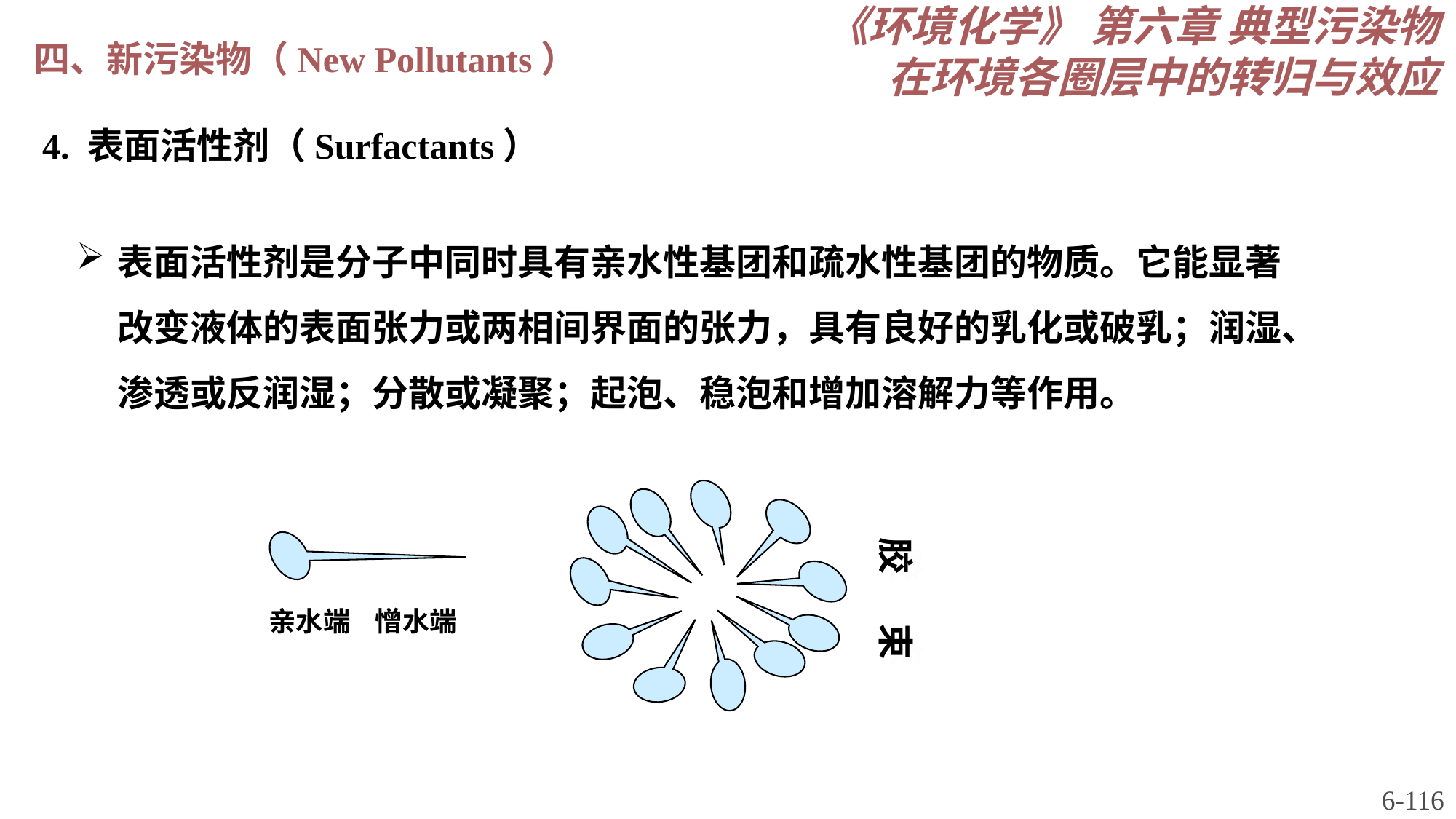

《环境化学》 第六章 典型污染物在环境各圈层中的转归与效应
四、新污染物（New Pollutants）
4. 表面活性剂（Surfactants）
表面活性剂是分子中同时具有亲水性基团和疏水性基团的物质。它能显著改变液体的表面张力或两相间界面的张力，具有良好的乳化或破乳；润湿、渗透或反润湿；分散或凝聚；起泡、稳泡和增加溶解力等作用。

胶      束

亲水端    憎水端

胶      束
6-116